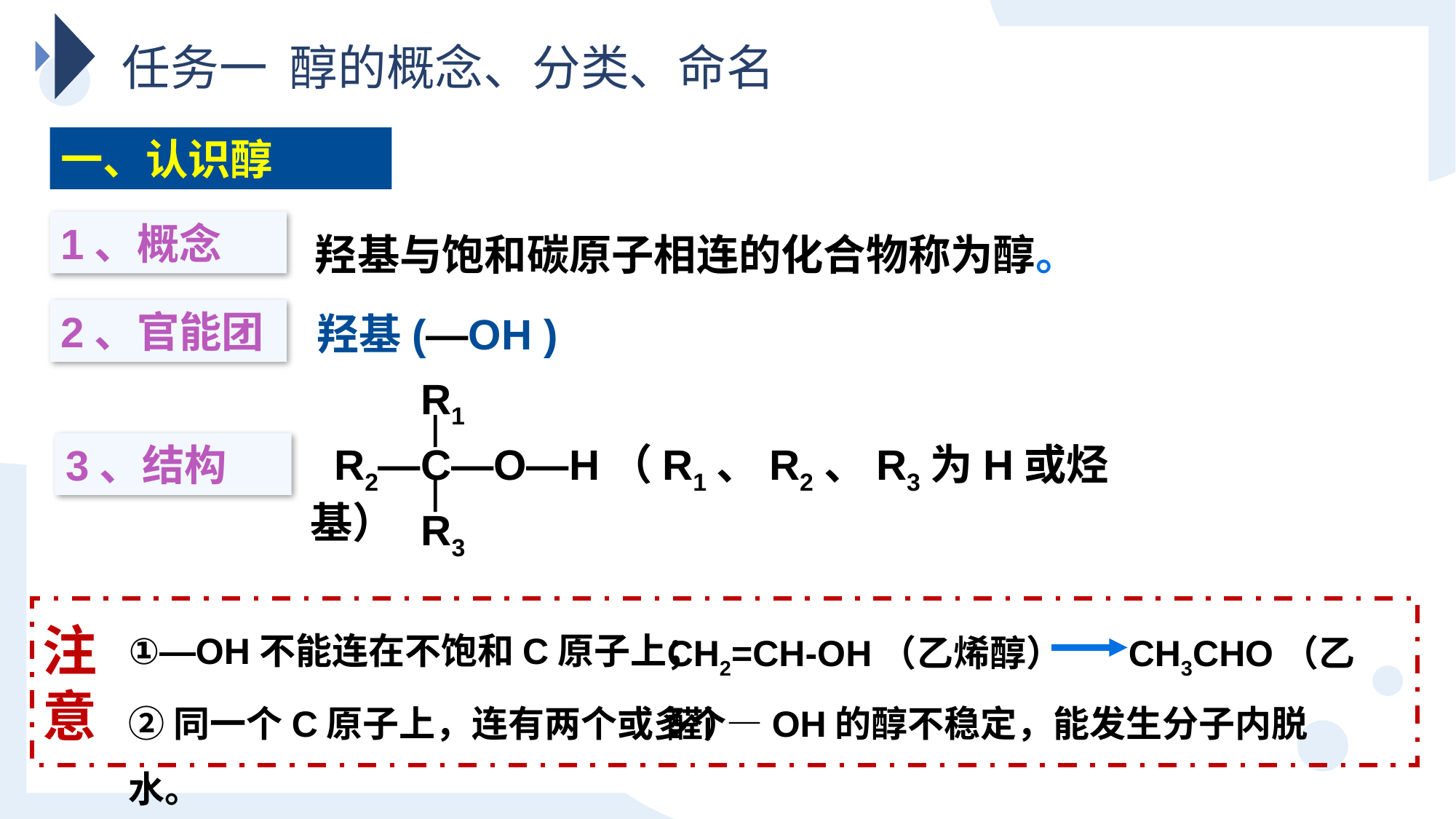

任务一  醇的概念、分类、命名

一、认识醇
羟基与饱和碳原子相连的化合物称为醇。
1、概念
2、官能团
羟基(—OH )
R1

  R2—C—O—H（R1、R2、R3为H或烃基）

R3
3、结构
注
意
CH2=CH-OH（乙烯醇）       CH3CHO（乙醛）
①—OH不能连在不饱和C原子上；
②同一个C原子上，连有两个或多个—OH的醇不稳定，能发生分子内脱水。